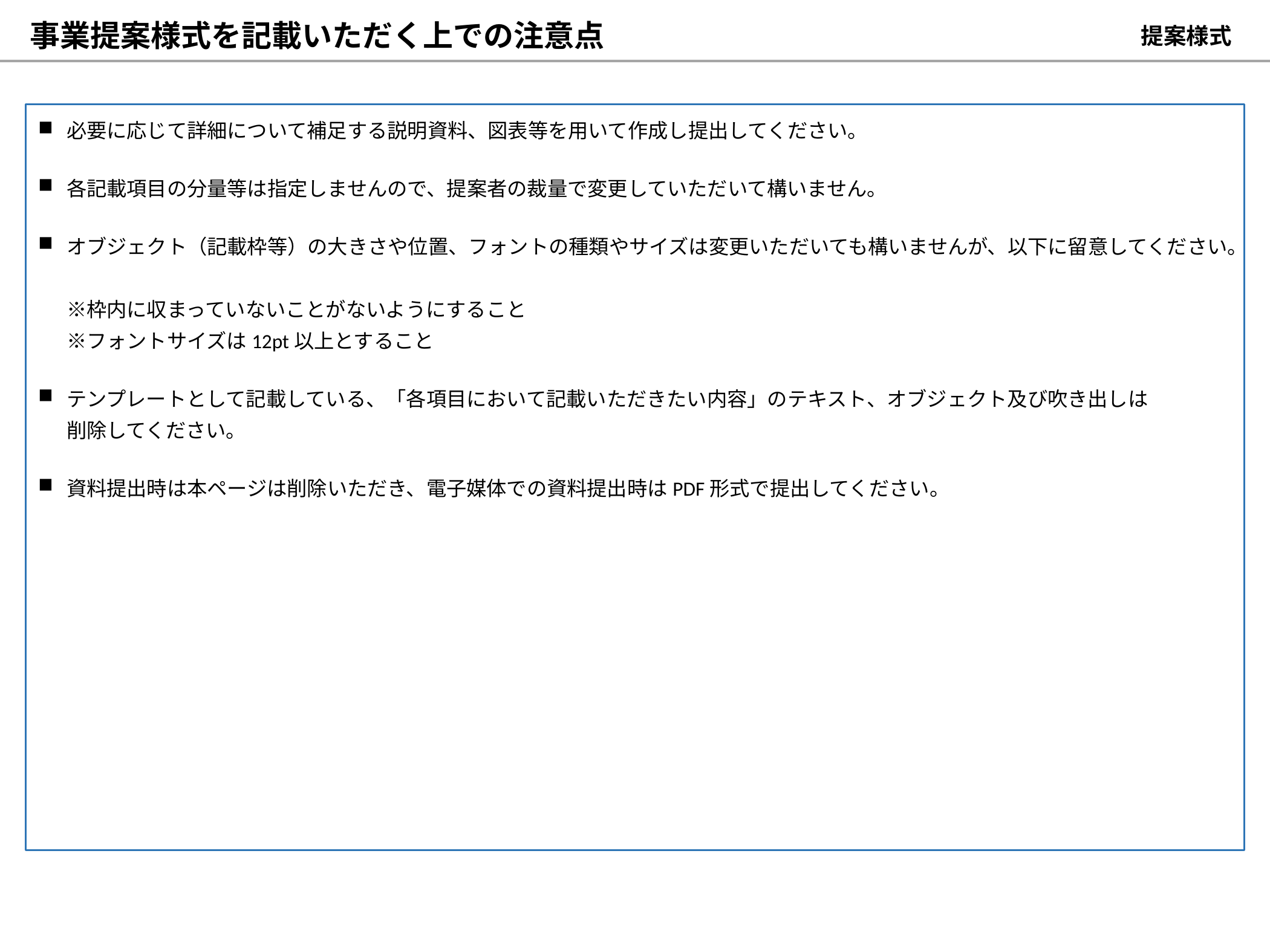

事業提案様式を記載いただく上での注意点
提案様式

必要に応じて詳細について補足する説明資料、図表等を用いて作成し提出してください。
各記載項目の分量等は指定しませんので、提案者の裁量で変更していただいて構いません。
オブジェクト（記載枠等）の大きさや位置、フォントの種類やサイズは変更いただいても構いませんが、以下に留意してください。
※枠内に収まっていないことがないようにすること
※フォントサイズは12pt以上とすること
テンプレートとして記載している、「各項目において記載いただきたい内容」のテキスト、オブジェクト及び吹き出しは
削除してください。
資料提出時は本ページは削除いただき、電子媒体での資料提出時はPDF形式で提出してください。